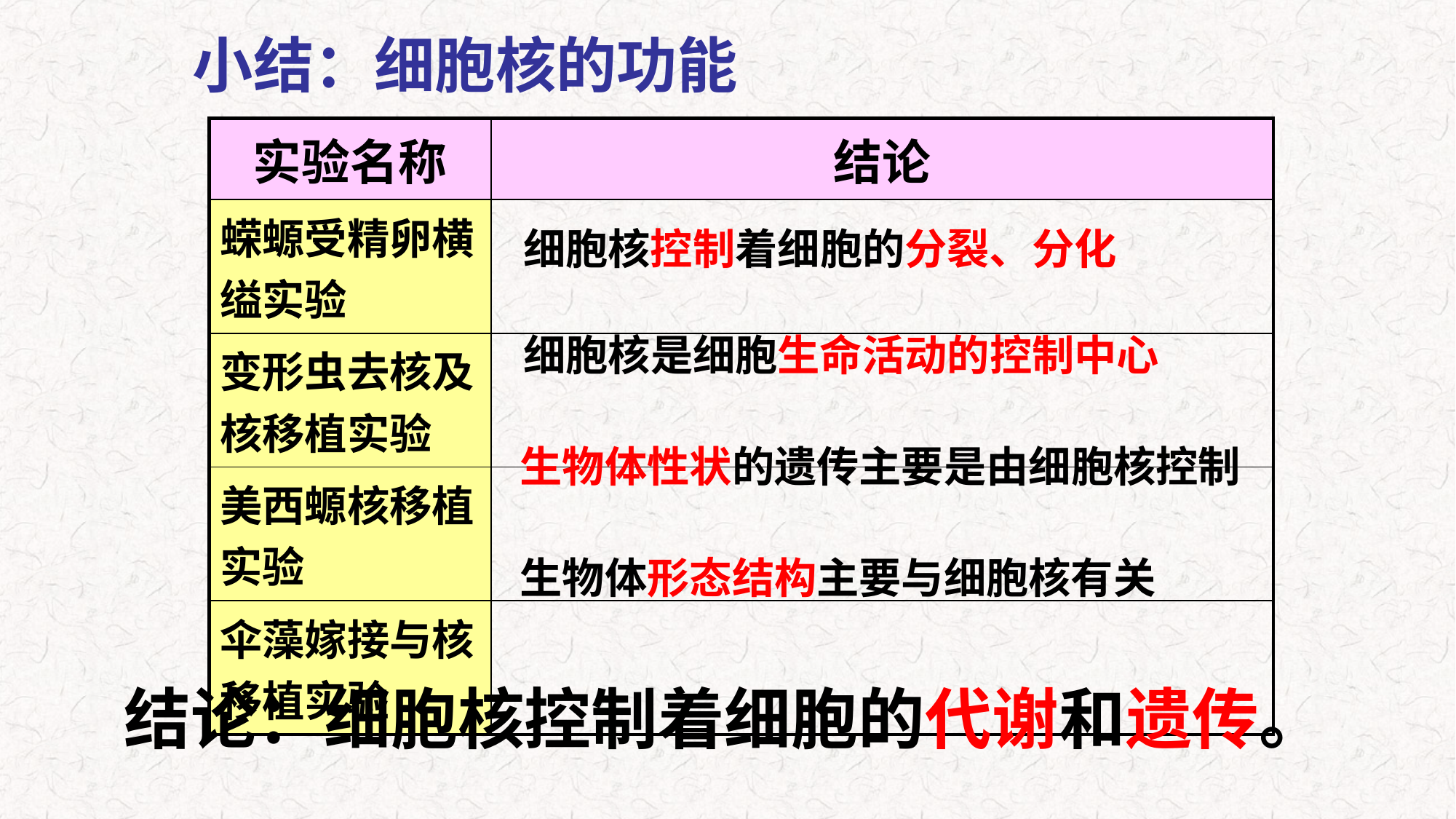

# 小结：细胞核的功能
| 实验名称 | 结论 |
| --- | --- |
| 蝾螈受精卵横缢实验 |  |
| 变形虫去核及核移植实验 |  |
| 美西螈核移植实验 |  |
| 伞藻嫁接与核移植实验 |  |
细胞核控制着细胞的分裂、分化
细胞核是细胞生命活动的控制中心
生物体性状的遗传主要是由细胞核控制
生物体形态结构主要与细胞核有关
结论：细胞核控制着细胞的代谢和遗传。